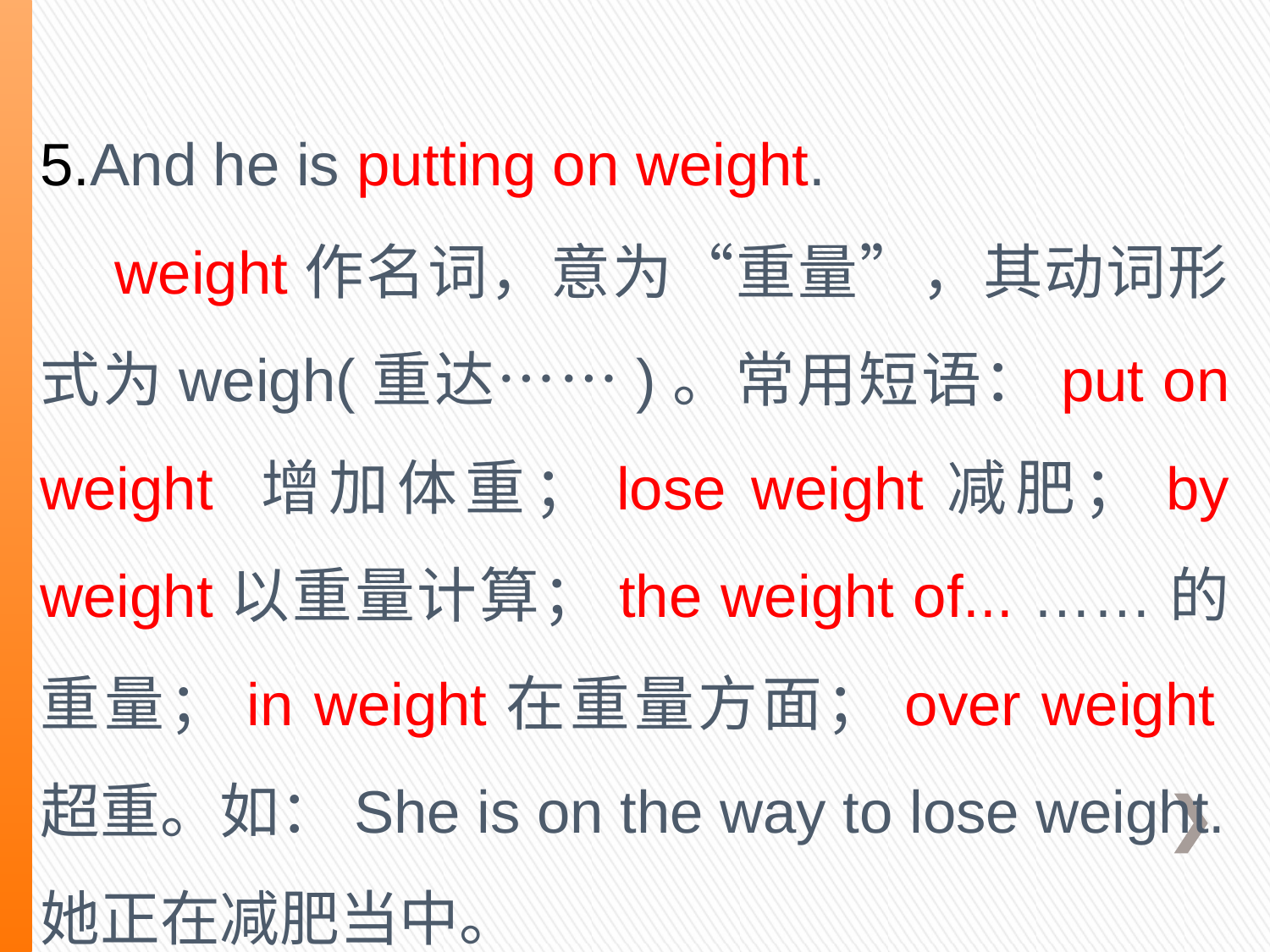

5.And he is putting on weight.
    weight作名词，意为“重量”，其动词形式为weigh(重达……)。常用短语：put on weight 增加体重；lose weight减肥；by weight以重量计算；the weight of... ……的重量；in weight在重量方面；over weight超重。如：She is on the way to lose weight.她正在减肥当中。